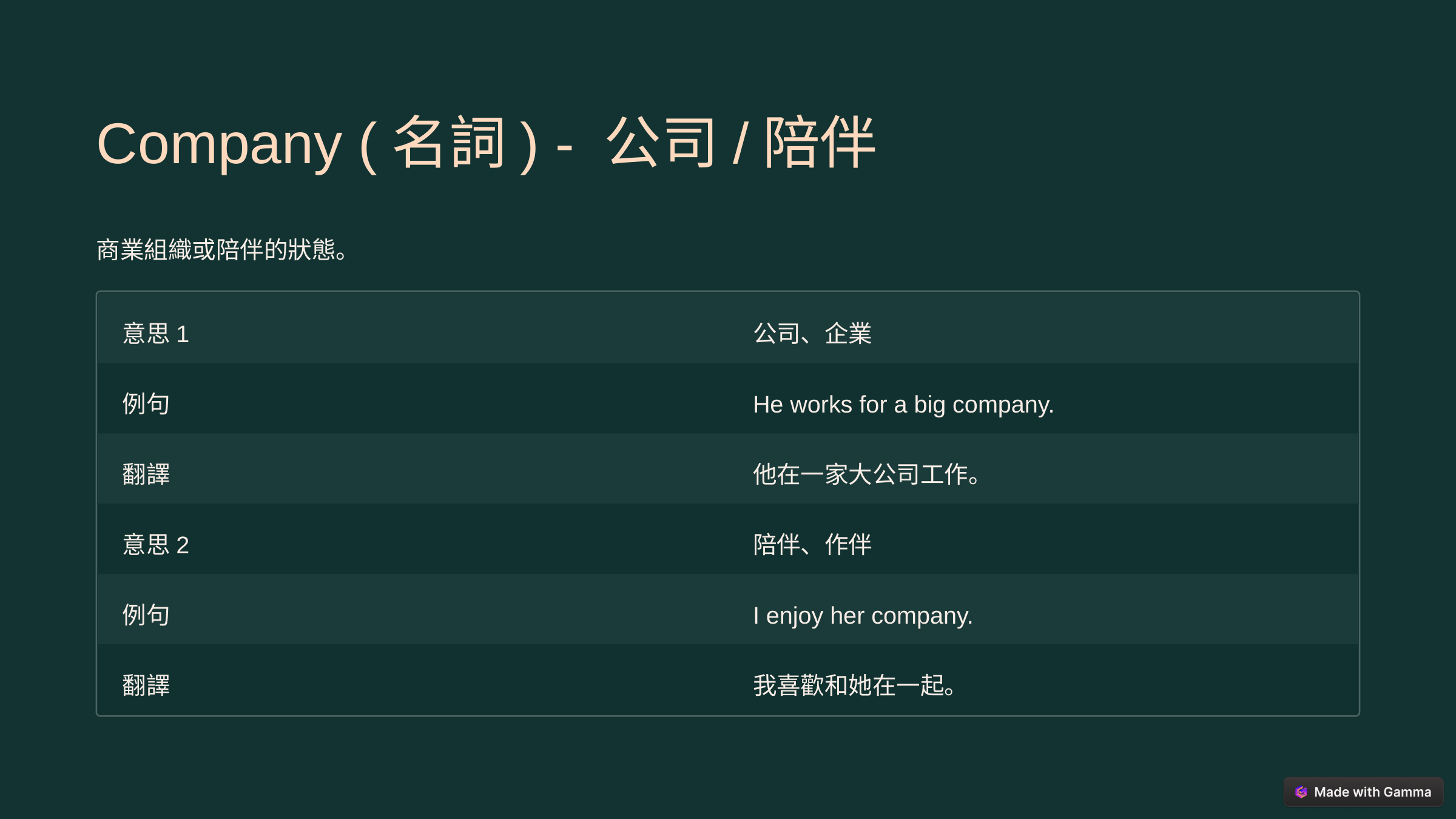

Company (名詞) - 公司/陪伴
商業組織或陪伴的狀態。

意思1
公司、企業

例句
He works for a big company.

翻譯
他在一家大公司工作。

意思2
陪伴、作伴

例句
I enjoy her company.

翻譯
我喜歡和她在一起。